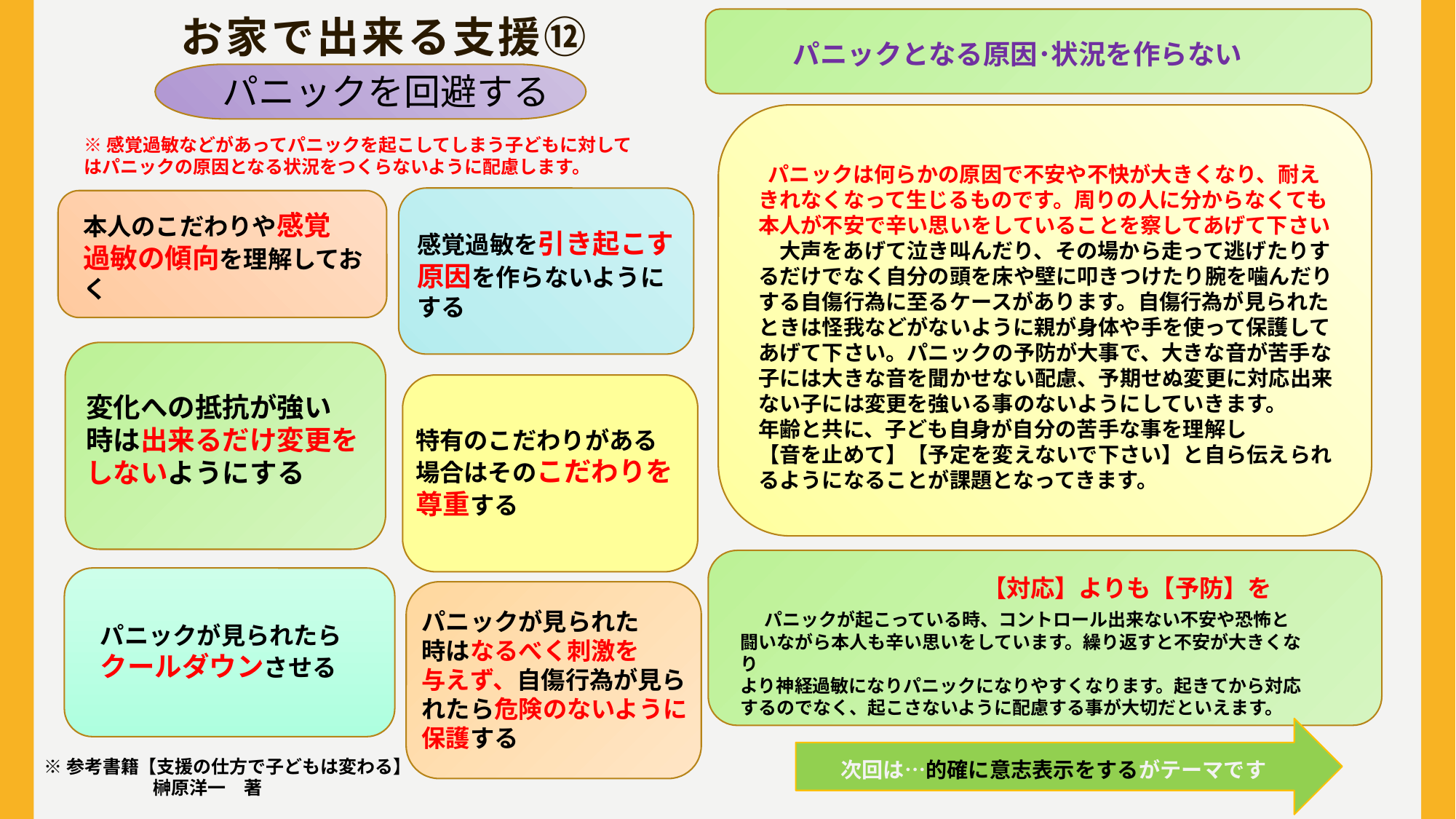

# お家で出来る支援⑫
パニックとなる原因･状況を作らない
パニックを回避する

※感覚過敏などがあってパニックを起こしてしまう子どもに対してはパニックの原因となる状況をつくらないように配慮します。

 パニックは何らかの原因で不安や不快が大きくなり、耐えきれなくなって生じるものです。周りの人に分からなくても
本人が不安で辛い思いをしていることを察してあげて下さい
　大声をあげて泣き叫んだり、その場から走って逃げたりするだけでなく自分の頭を床や壁に叩きつけたり腕を噛んだりする自傷行為に至るケースがあります。自傷行為が見られたときは怪我などがないように親が身体や手を使って保護して
あげて下さい。パニックの予防が大事で、大きな音が苦手な子には大きな音を聞かせない配慮、予期せぬ変更に対応出来ない子には変更を強いる事のないようにしていきます。
年齢と共に、子ども自身が自分の苦手な事を理解し
【音を止めて】【予定を変えないで下さい】と自ら伝えられ
るようになることが課題となってきます。

本人のこだわりや感覚
過敏の傾向を理解しておく
感覚過敏を引き起こす
原因を作らないように
する

変化への抵抗が強い
時は出来るだけ変更を
しないようにする

特有のこだわりがある
場合はそのこだわりを
尊重する

　　　　　　　　　　【対応】よりも【予防】を
　パニックが起こっている時、コントロール出来ない不安や恐怖と闘いながら本人も辛い思いをしています。繰り返すと不安が大きくなり
より神経過敏になりパニックになりやすくなります。起きてから対応するのでなく、起こさないように配慮する事が大切だといえます。

パニックが見られた
時はなるべく刺激を
与えず、自傷行為が見られたら危険のないように保護する

パニックが見られたら
クールダウンさせる

※参考書籍【支援の仕方で子どもは変わる】
　　　　　　榊原洋一　著
次回は…的確に意志表示をするがテーマです